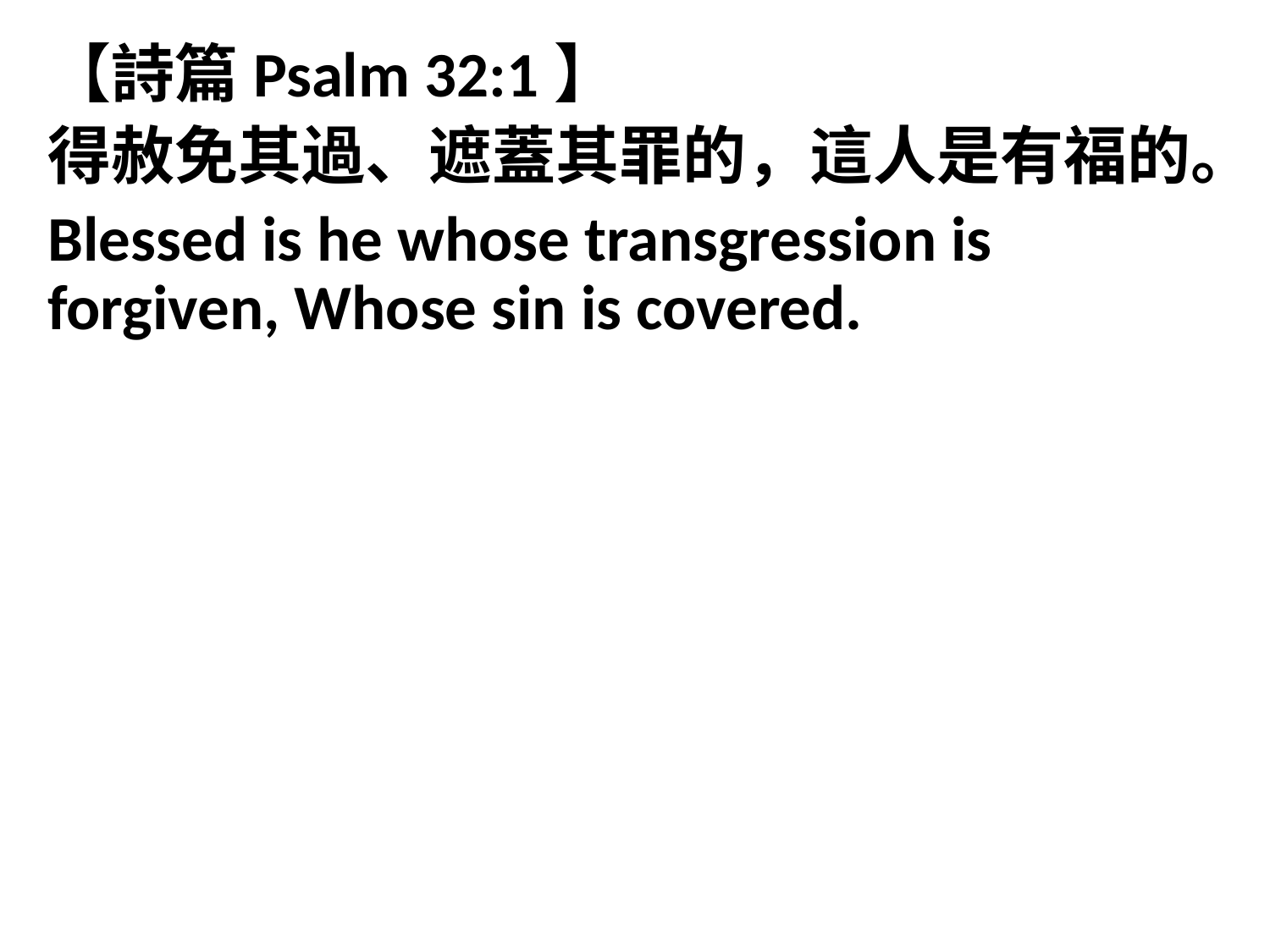

【詩篇Psalm 32:1】
得赦免其過、遮蓋其罪的，這人是有福的。
Blessed is he whose transgression is forgiven, Whose sin is covered.